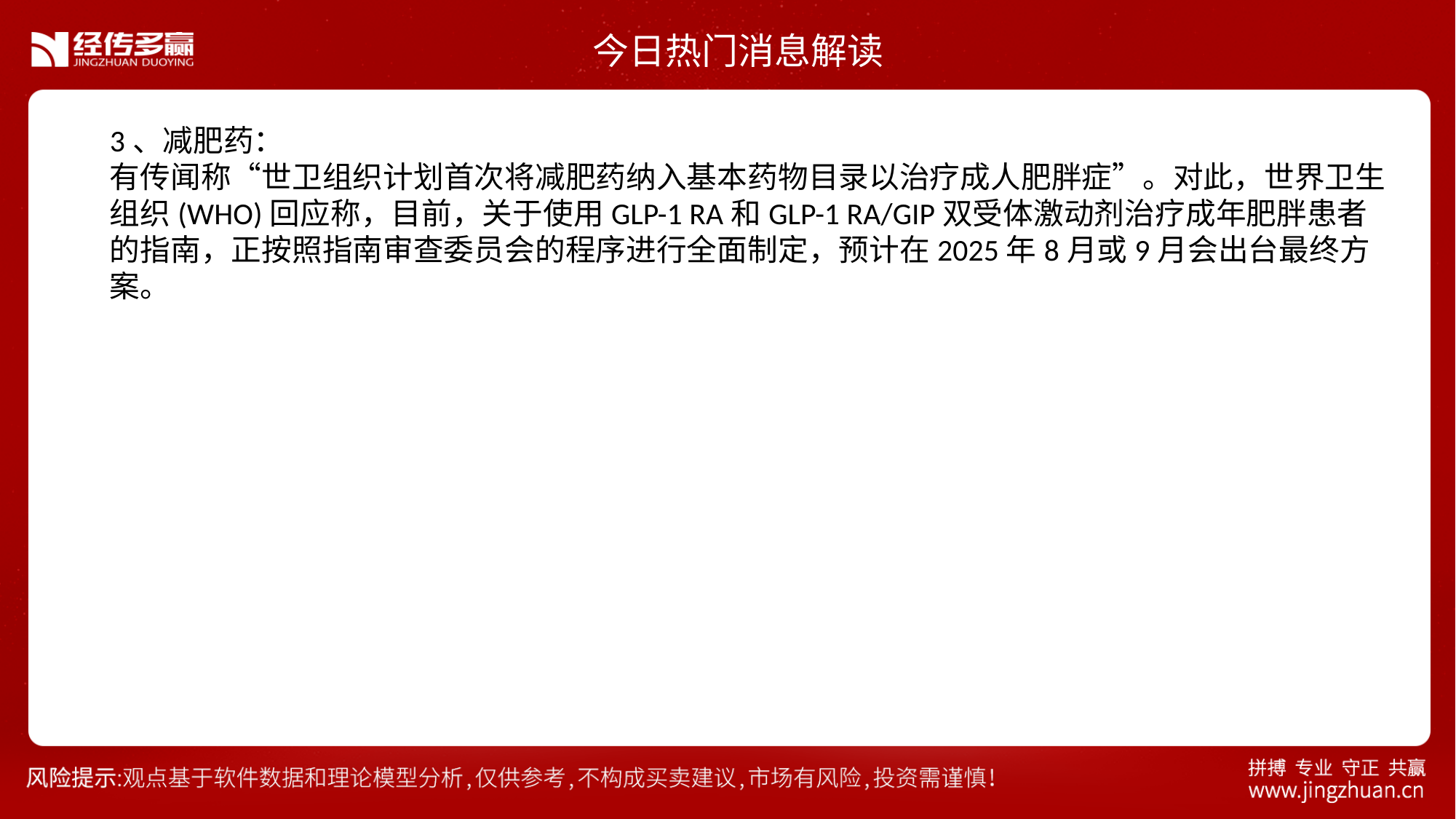

今日热门消息解读
3、减肥药：
有传闻称“世卫组织计划首次将减肥药纳入基本药物目录以治疗成人肥胖症”。对此，世界卫生组织(WHO)回应称，目前，关于使用GLP-1 RA和GLP-1 RA/GIP双受体激动剂治疗成年肥胖患者的指南，正按照指南审查委员会的程序进行全面制定，预计在2025年8月或9月会出台最终方案。